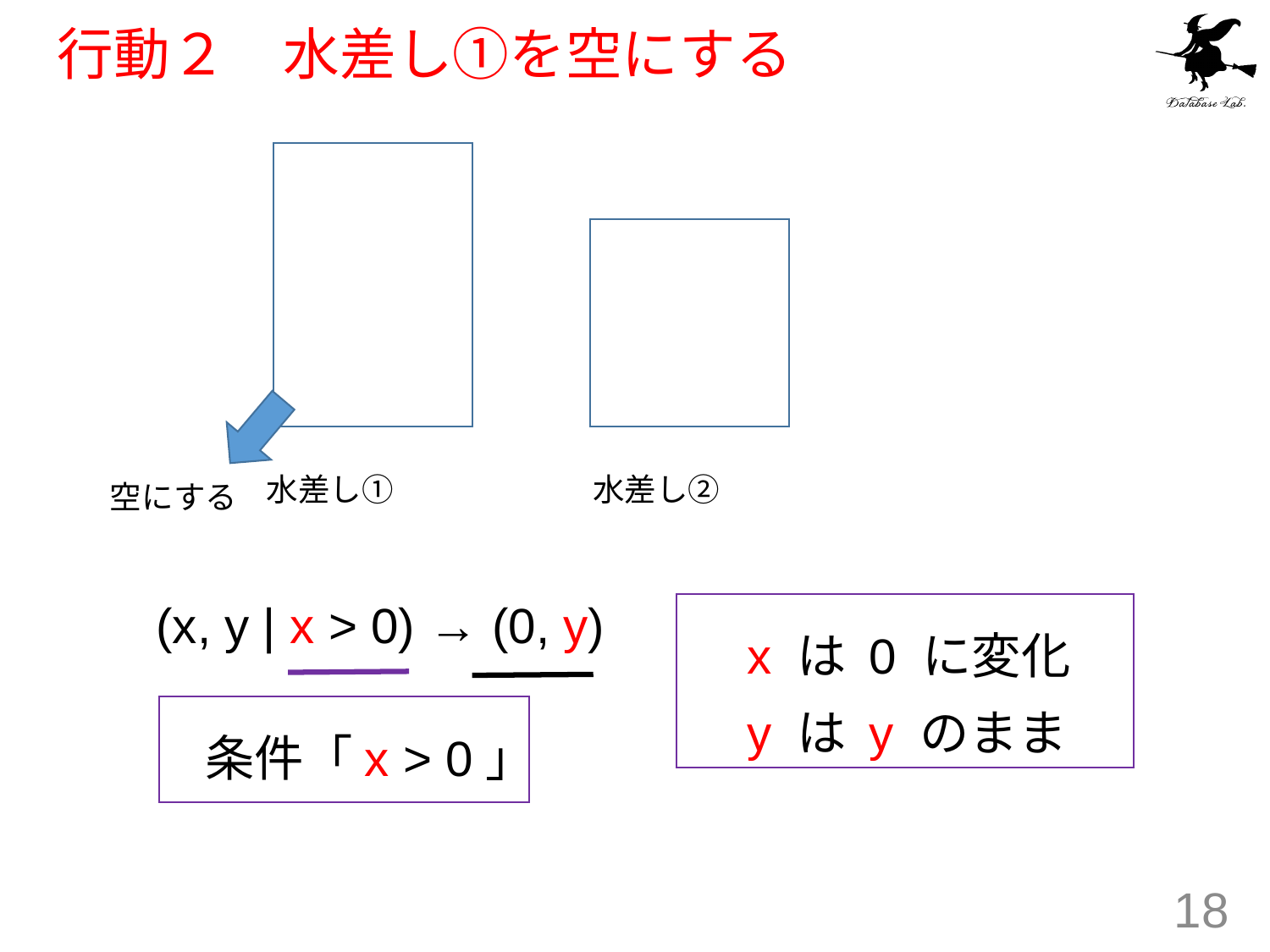

# 行動２　水差し①を空にする

水差し①
水差し②
空にする
(x, y | x > 0) → (0, y)

x は 0 に変化
y は y のまま

条件「x > 0」
18